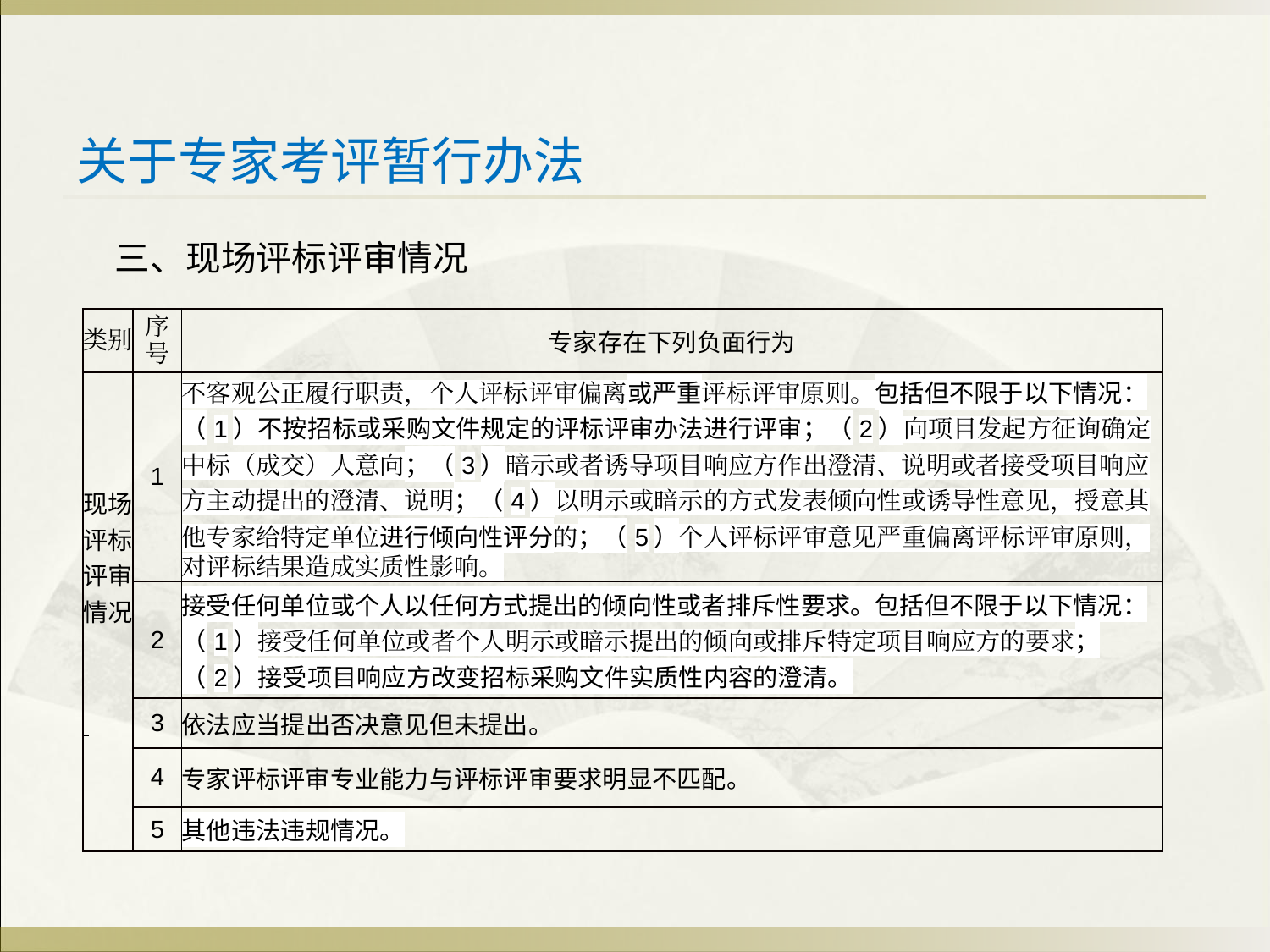

# 关于专家考评暂行办法
   三、现场评标评审情况

| 类别 | 序号 | 专家存在下列负面行为 |
| --- | --- | --- |
| 现场评标评审情况 | 1 | 不客观公正履行职责，个人评标评审偏离或严重评标评审原则。包括但不限于以下情况：（1）不按招标或采购文件规定的评标评审办法进行评审；（2）向项目发起方征询确定中标（成交）人意向；（3）暗示或者诱导项目响应方作出澄清、说明或者接受项目响应方主动提出的澄清、说明；（4）以明示或暗示的方式发表倾向性或诱导性意见，授意其他专家给特定单位进行倾向性评分的；（5）个人评标评审意见严重偏离评标评审原则，对评标结果造成实质性影响。 |
|  | 2 | 接受任何单位或个人以任何方式提出的倾向性或者排斥性要求。包括但不限于以下情况：（1）接受任何单位或者个人明示或暗示提出的倾向或排斥特定项目响应方的要求； （2）接受项目响应方改变招标采购文件实质性内容的澄清。 |
|  | 3 | 依法应当提出否决意见但未提出。 |
|  | 4 | 专家评标评审专业能力与评标评审要求明显不匹配。 |
|  | 5 | 其他违法违规情况。 |